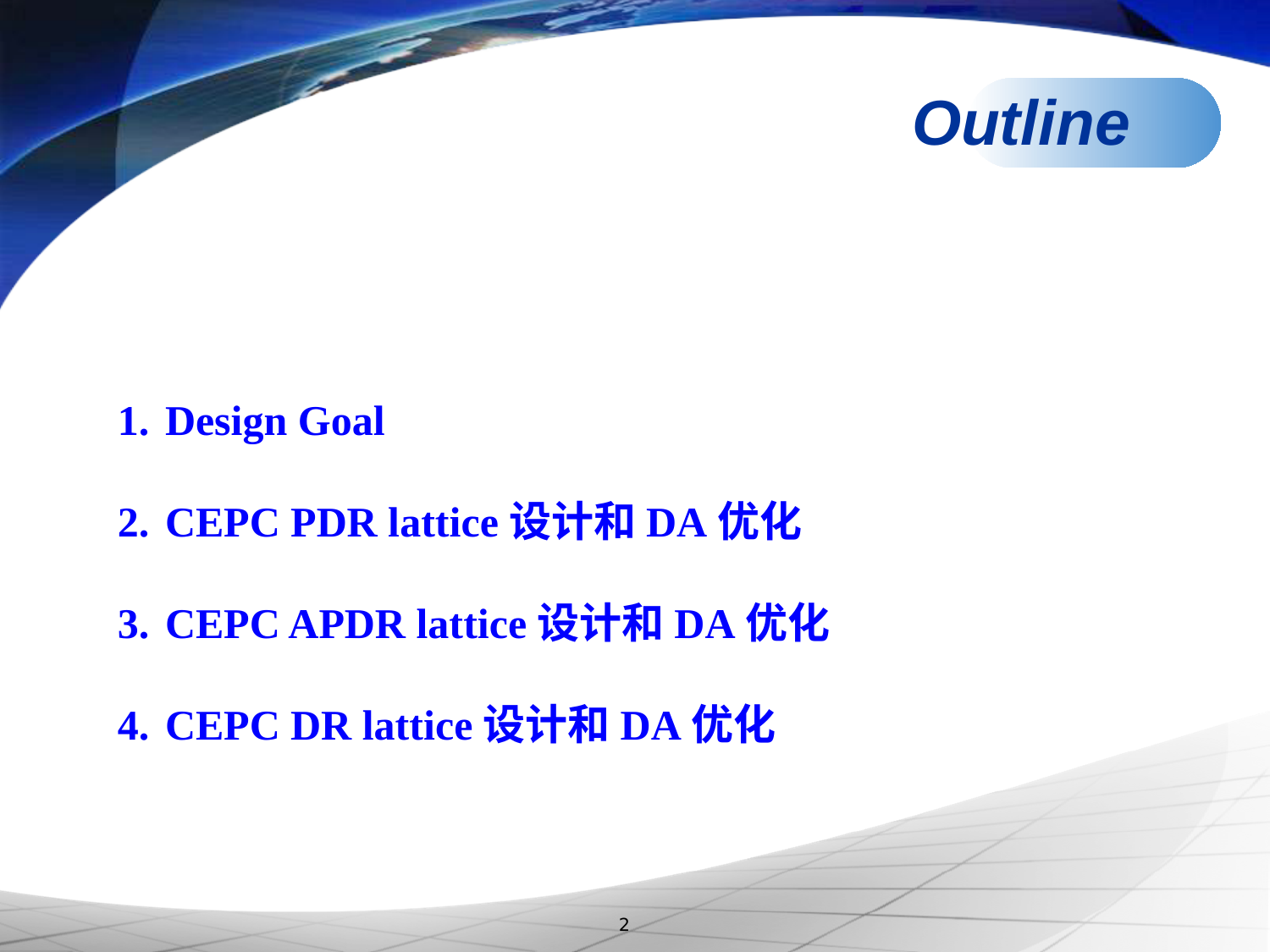

# Outline
Design Goal
CEPC PDR lattice设计和DA优化
CEPC APDR lattice设计和DA优化
CEPC DR lattice设计和DA优化
2